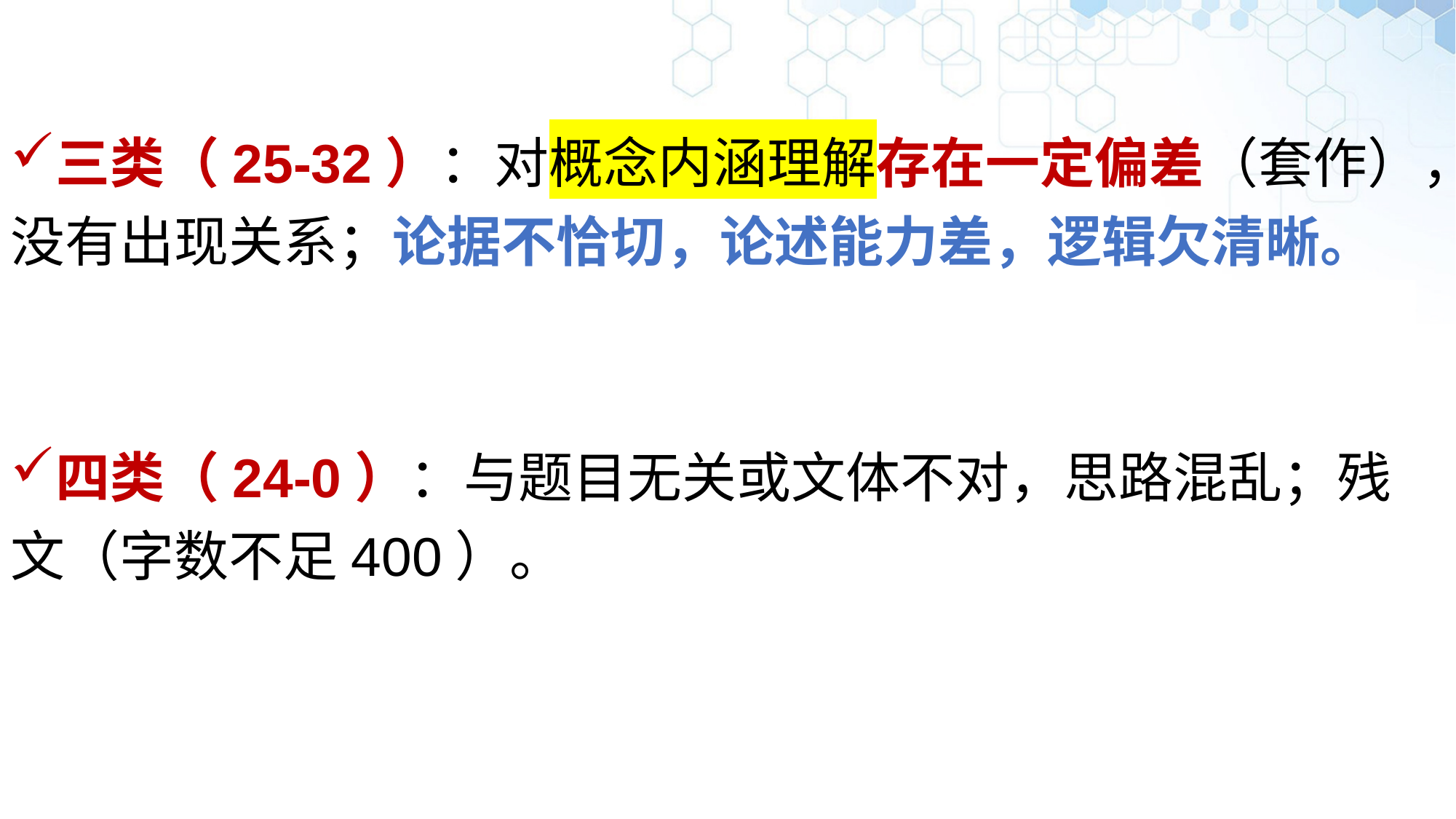

三类（25-32）：对概念内涵理解存在一定偏差（套作），没有出现关系；论据不恰切，论述能力差，逻辑欠清晰。

四类（24-0）：与题目无关或文体不对，思路混乱；残文（字数不足400）。